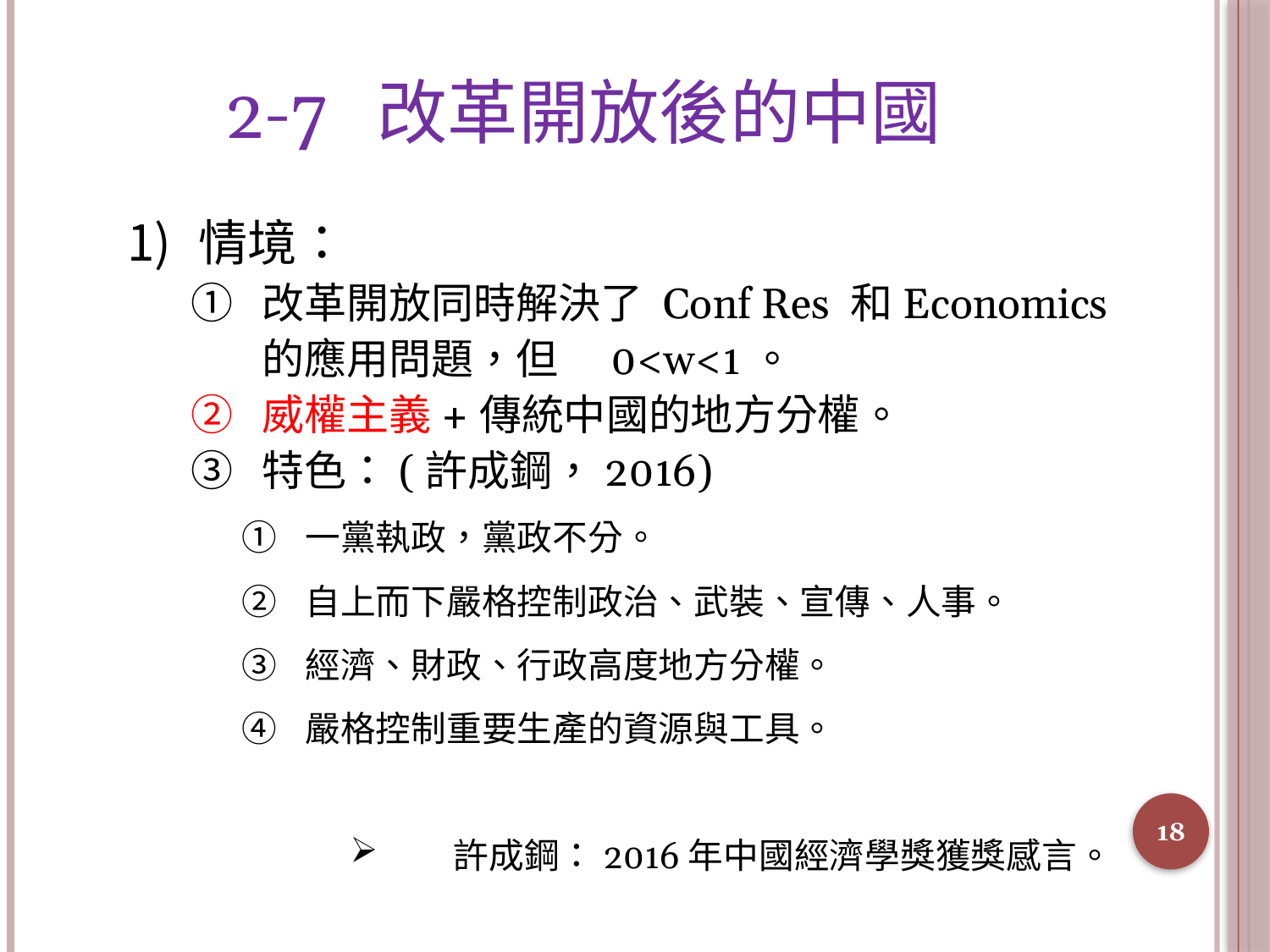

# 2-7  改革開放後的中國
情境：
改革開放同時解決了 Conf Res 和Economics的應用問題，但　0<w<1。
威權主義+傳統中國的地方分權。
特色：(許成鋼，2016)
一黨執政，黨政不分。
自上而下嚴格控制政治、武裝、宣傳、人事。
經濟、財政、行政高度地方分權。
嚴格控制重要生產的資源與工具。

   許成鋼：2016年中國經濟學獎獲獎感言。
18